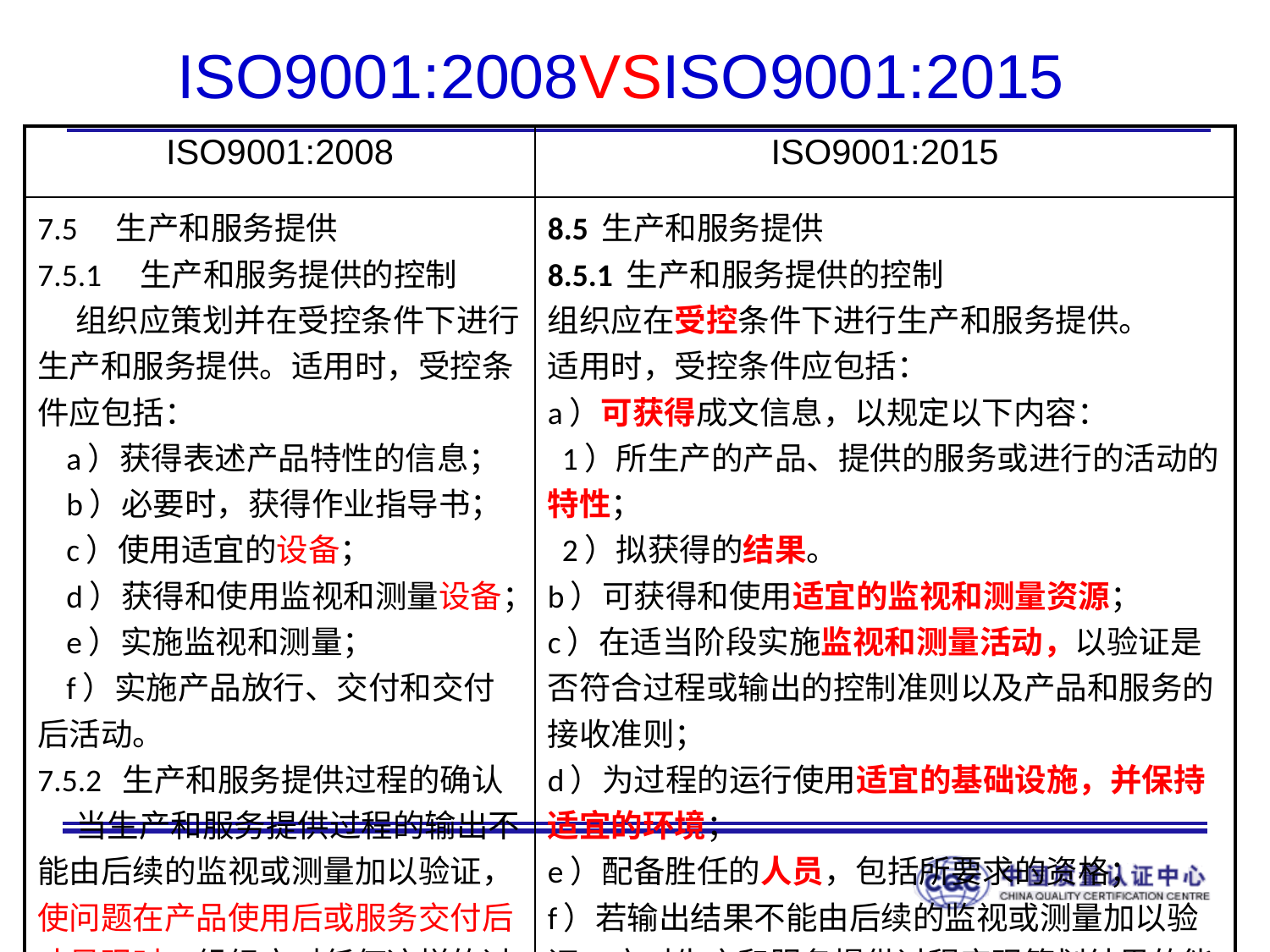

# ISO9001:2008VSISO9001:2015
| ISO9001:2008 | ISO9001:2015 |
| --- | --- |
| 7.5　生产和服务提供 7.5.1　生产和服务提供的控制 组织应策划并在受控条件下进行生产和服务提供。适用时，受控条件应包括： a）获得表述产品特性的信息； b）必要时，获得作业指导书； c）使用适宜的设备； d）获得和使用监视和测量设备； e）实施监视和测量； f）实施产品放行、交付和交付后活动。 7.5.2 生产和服务提供过程的确认 当生产和服务提供过程的输出不能由后续的监视或测量加以验证，使问题在产品使用后或服务交付后才显现时，组织应对任何这样的过程实施确认。 | 8.5 生产和服务提供 8.5.1 生产和服务提供的控制 组织应在受控条件下进行生产和服务提供。 适用时，受控条件应包括： a）可获得成文信息，以规定以下内容： 1）所生产的产品、提供的服务或进行的活动的特性； 2）拟获得的结果。 b）可获得和使用适宜的监视和测量资源； c）在适当阶段实施监视和测量活动，以验证是否符合过程或输出的控制准则以及产品和服务的接收准则； d）为过程的运行使用适宜的基础设施，并保持适宜的环境； e）配备胜任的人员，包括所要求的资格； f）若输出结果不能由后续的监视或测量加以验证，应对生产和服务提供过程实现策划结果的能力进行确认，并定期再确认； g） 采取措施防范人为错误； h） 实施放行、交付和交付后活动。 。 |
195